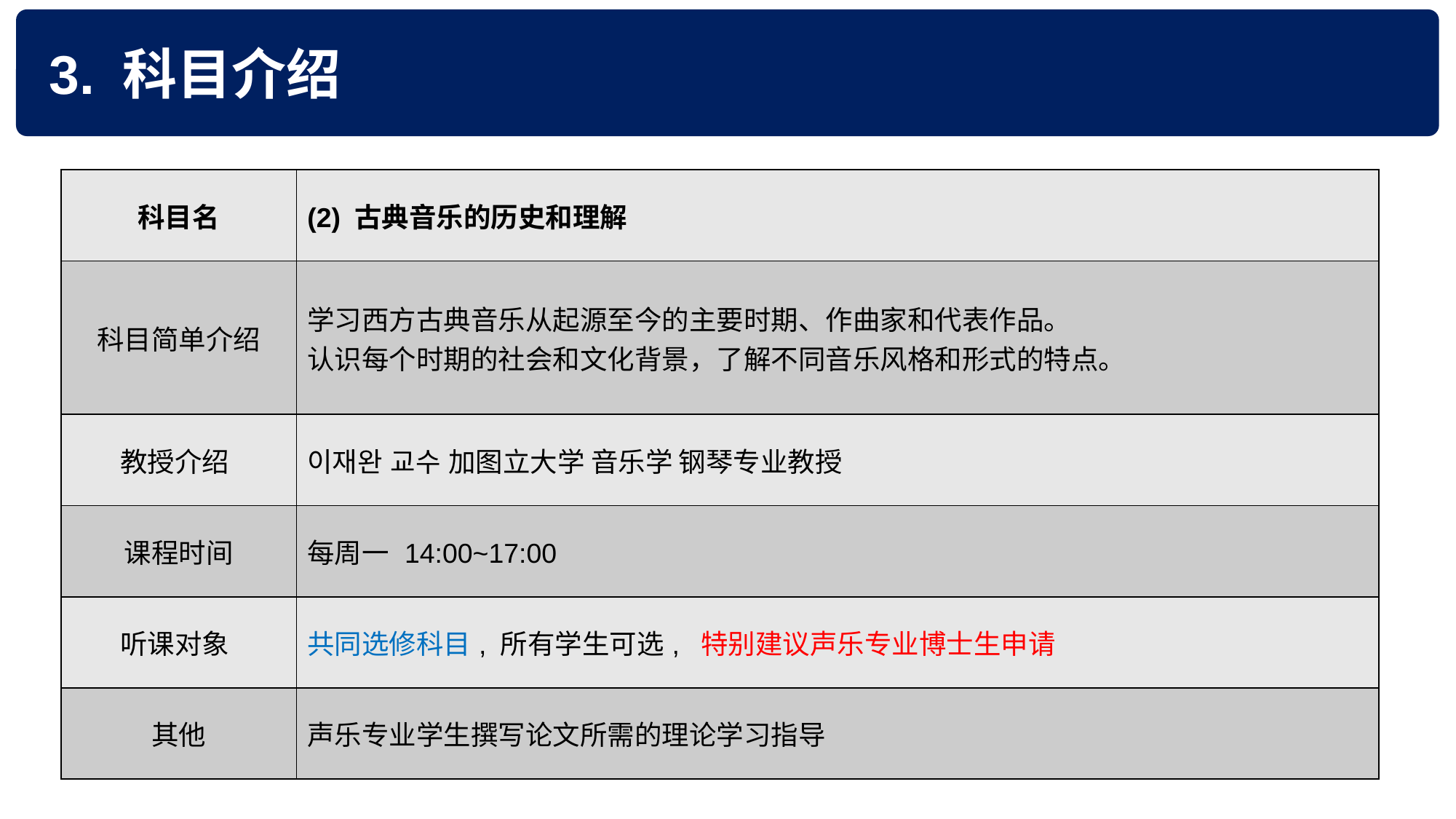

3. 科目介绍
| 科目名 | (2) 古典音乐的历史和理解 |
| --- | --- |
| 科目简单介绍 | 学习西方古典音乐从起源至今的主要时期、作曲家和代表作品。 认识每个时期的社会和文化背景，了解不同音乐风格和形式的特点。 |
| 教授介绍 | 이재완 교수 加图立大学 音乐学 钢琴专业教授 |
| 课程时间 | 每周一 14:00~17:00 |
| 听课对象 | 共同选修科目, 所有学生可选, 特别建议声乐专业博士生申请 |
| 其他 | 声乐专业学生撰写论文所需的理论学习指导 |